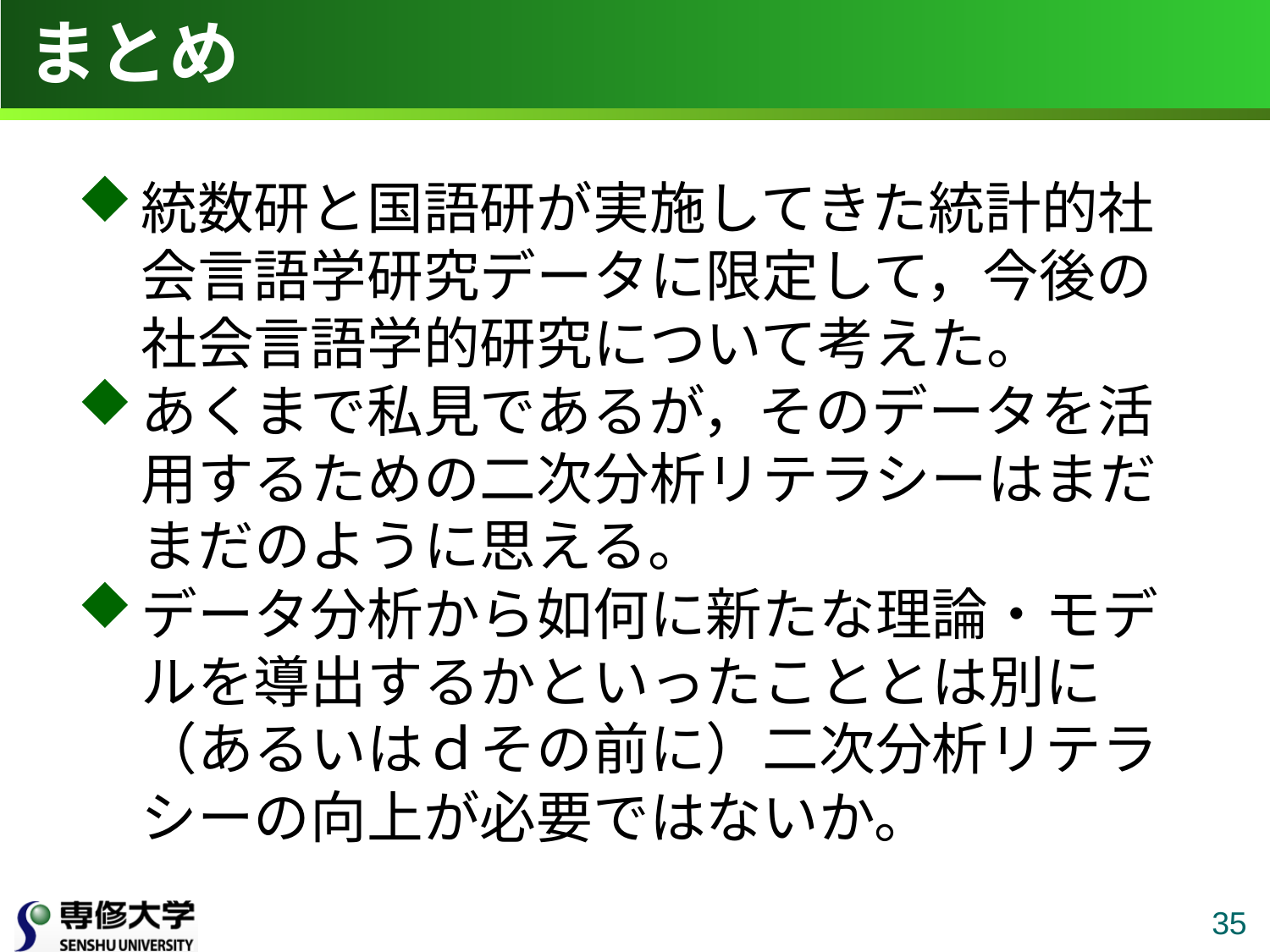

# まとめ
統数研と国語研が実施してきた統計的社会言語学研究データに限定して，今後の社会言語学的研究について考えた。
あくまで私見であるが，そのデータを活用するための二次分析リテラシーはまだまだのように思える。
データ分析から如何に新たな理論・モデルを導出するかといったこととは別に（あるいはｄその前に）二次分析リテラシーの向上が必要ではないか。
35